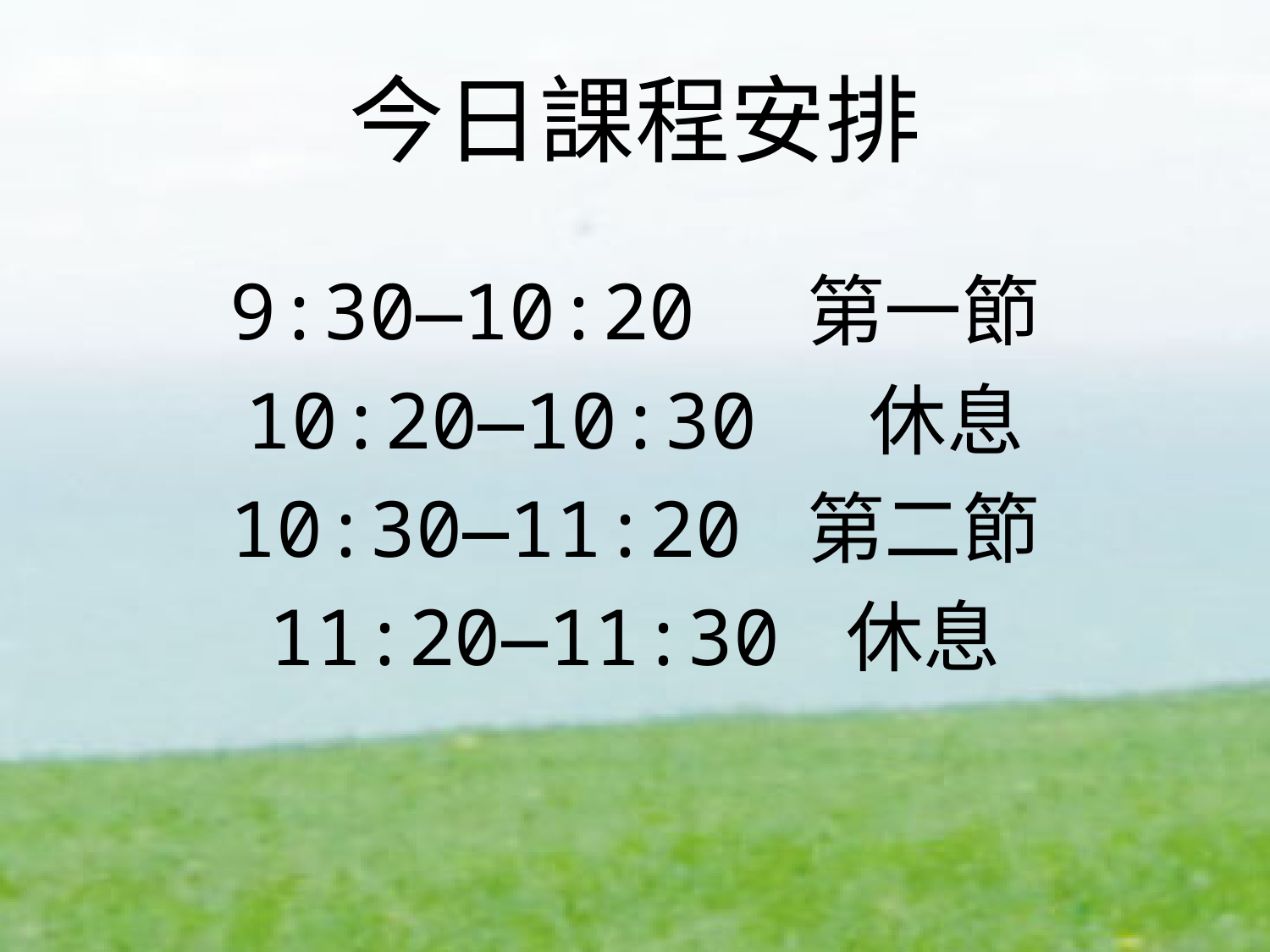

# 今日課程安排
9:30—10:20  第一節
10:20—10:30  休息
10:30—11:20 第二節
11:20—11:30 休息